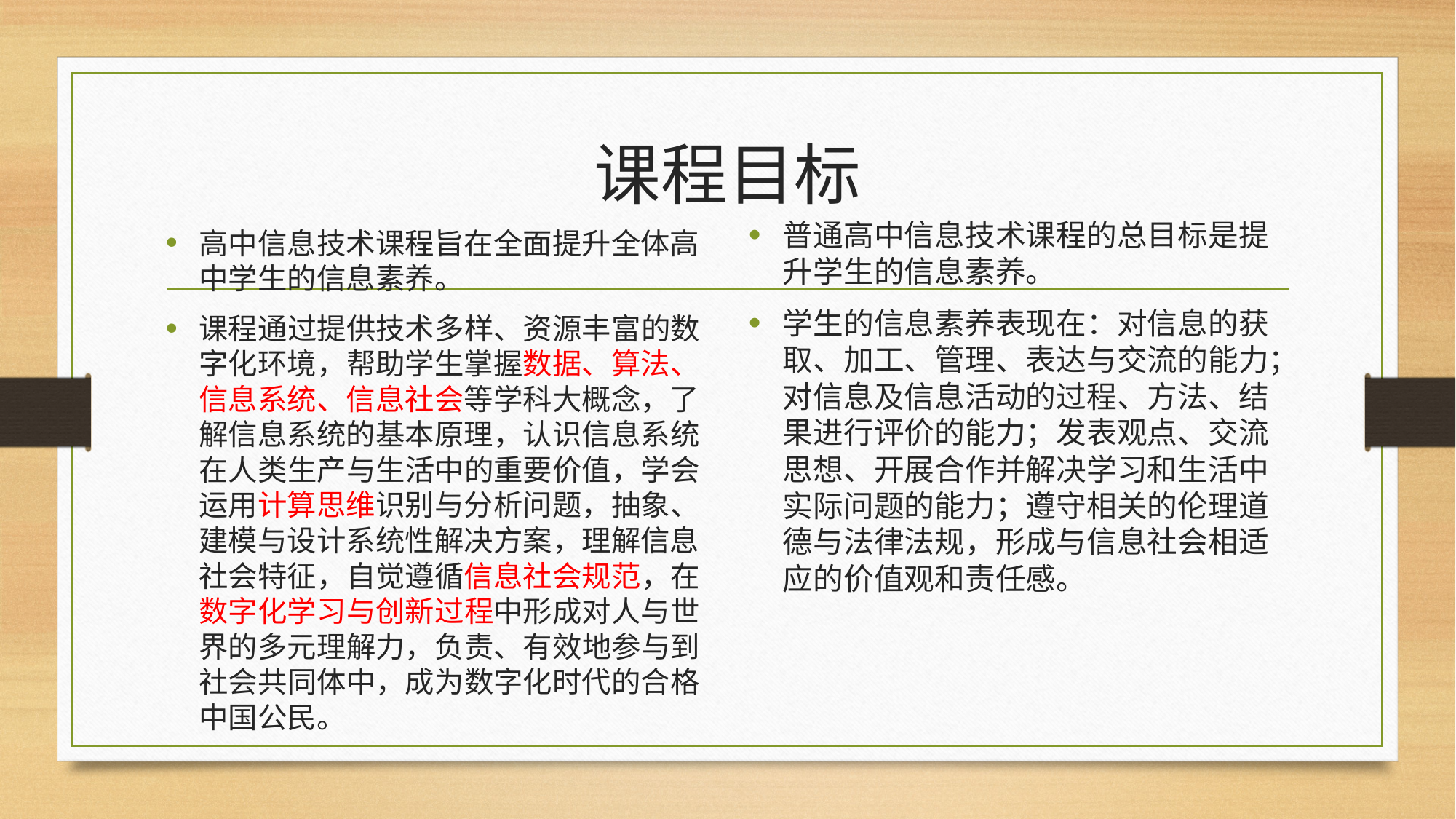

# 课程目标
普通高中信息技术课程的总目标是提升学生的信息素养。
学生的信息素养表现在：对信息的获取、加工、管理、表达与交流的能力；对信息及信息活动的过程、方法、结果进行评价的能力；发表观点、交流思想、开展合作并解决学习和生活中实际问题的能力；遵守相关的伦理道德与法律法规，形成与信息社会相适应的价值观和责任感。

高中信息技术课程旨在全面提升全体高中学生的信息素养。
课程通过提供技术多样、资源丰富的数字化环境，帮助学生掌握数据、算法、信息系统、信息社会等学科大概念，了解信息系统的基本原理，认识信息系统在人类生产与生活中的重要价值，学会运用计算思维识别与分析问题，抽象、建模与设计系统性解决方案，理解信息社会特征，自觉遵循信息社会规范，在数字化学习与创新过程中形成对人与世界的多元理解力，负责、有效地参与到社会共同体中，成为数字化时代的合格中国公民。